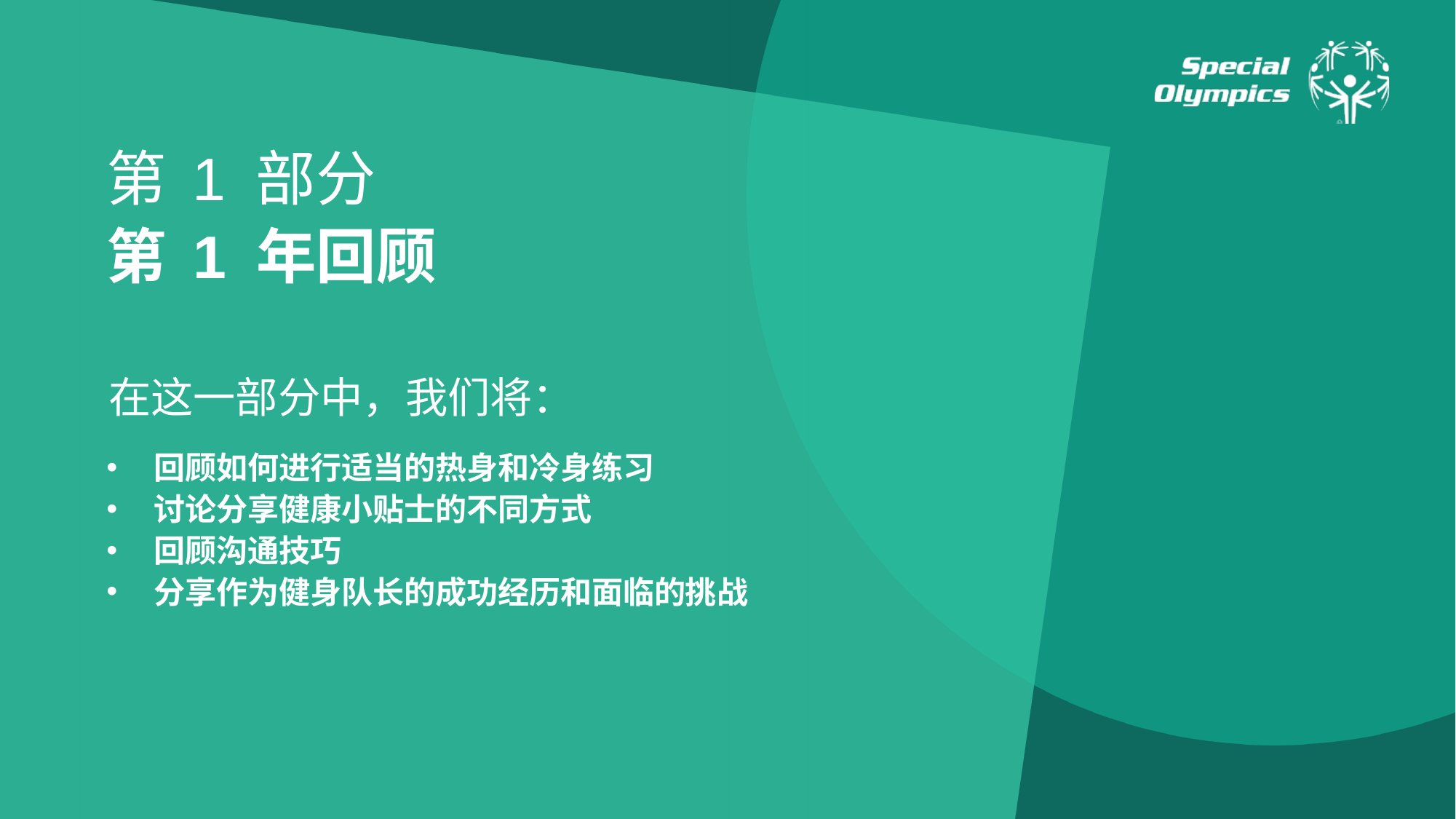

第 1 部分
第 1 年回顾
在这一部分中，我们将：
回顾如何进行适当的热身和冷身练习
讨论分享健康小贴士的不同方式
回顾沟通技巧
分享作为健身队长的成功经历和面临的挑战